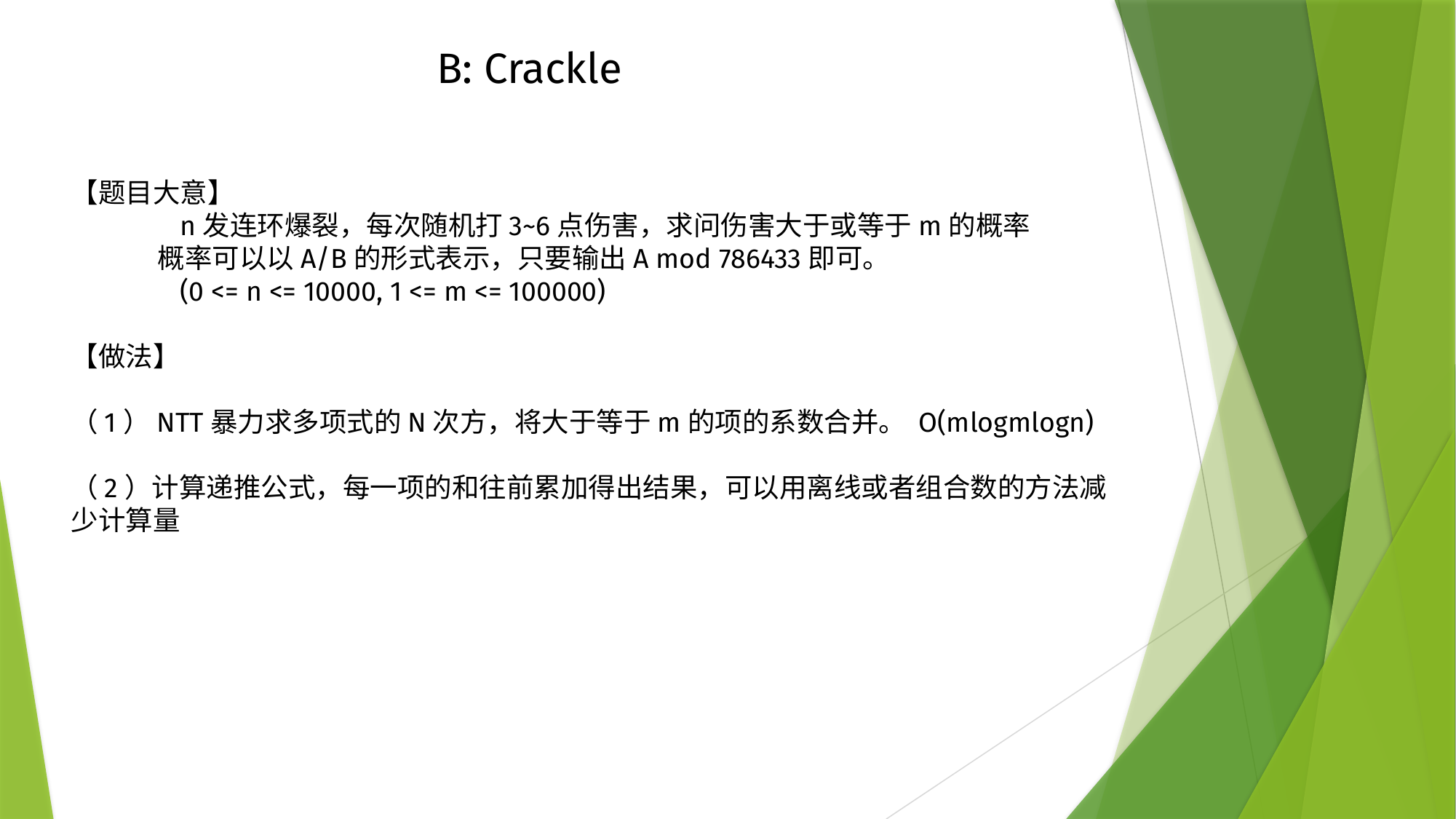

B: Crackle
【题目大意】
	n发连环爆裂，每次随机打3~6点伤害，求问伤害大于或等于m的概率
             概率可以以A/B的形式表示，只要输出A mod 786433即可。
	(0 <= n <= 10000, 1 <= m <= 100000)

【做法】

（1）NTT暴力求多项式的N次方，将大于等于m的项的系数合并。 O(mlogmlogn)

（2）计算递推公式，每一项的和往前累加得出结果，可以用离线或者组合数的方法减少计算量